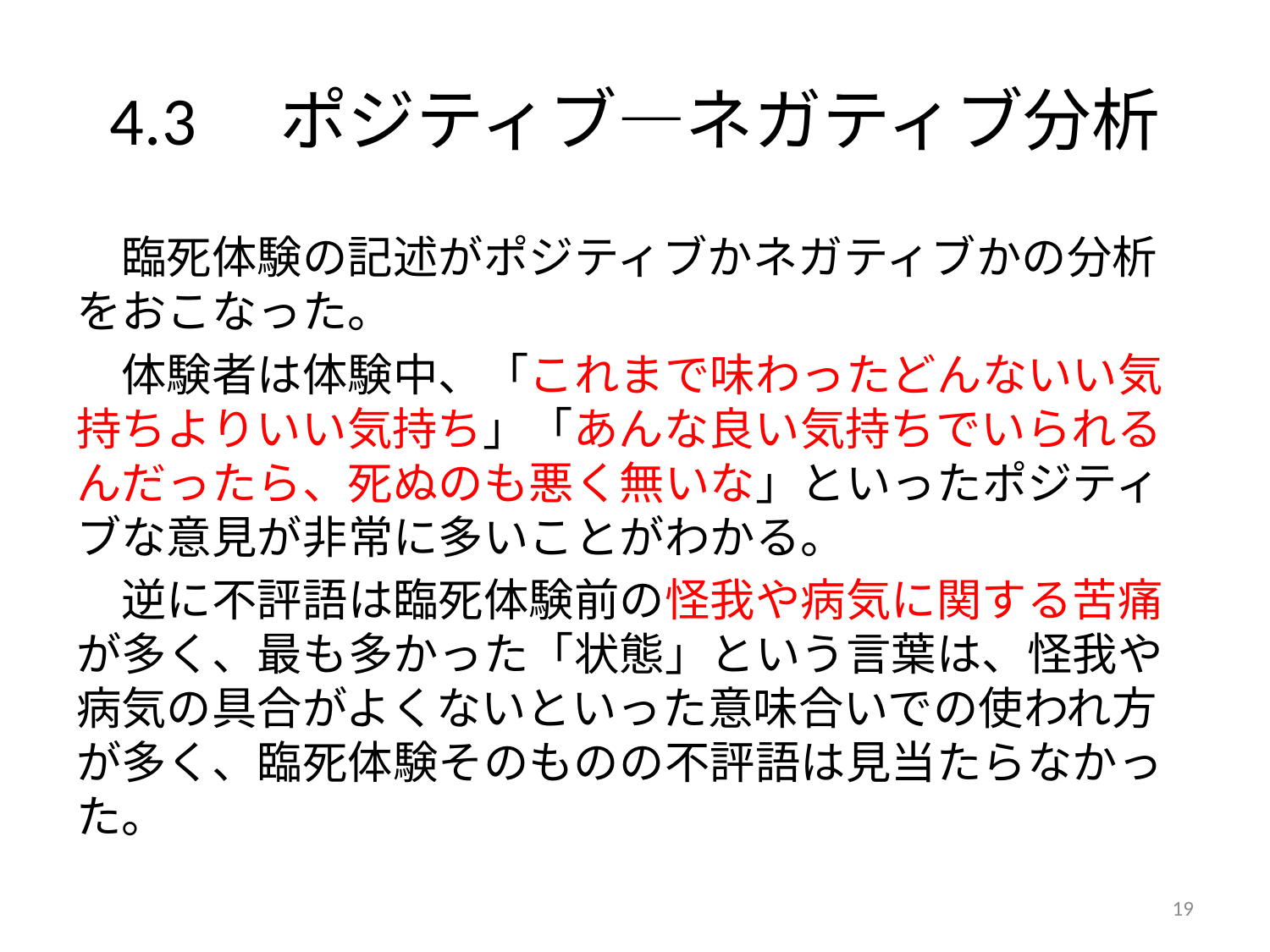

# 4.3　ポジティブ―ネガティブ分析
　臨死体験の記述がポジティブかネガティブかの分析をおこなった。
　体験者は体験中、「これまで味わったどんないい気持ちよりいい気持ち」「あんな良い気持ちでいられるんだったら、死ぬのも悪く無いな」といったポジティブな意見が非常に多いことがわかる。
　逆に不評語は臨死体験前の怪我や病気に関する苦痛が多く、最も多かった「状態」という言葉は、怪我や病気の具合がよくないといった意味合いでの使われ方が多く、臨死体験そのものの不評語は見当たらなかった。
19